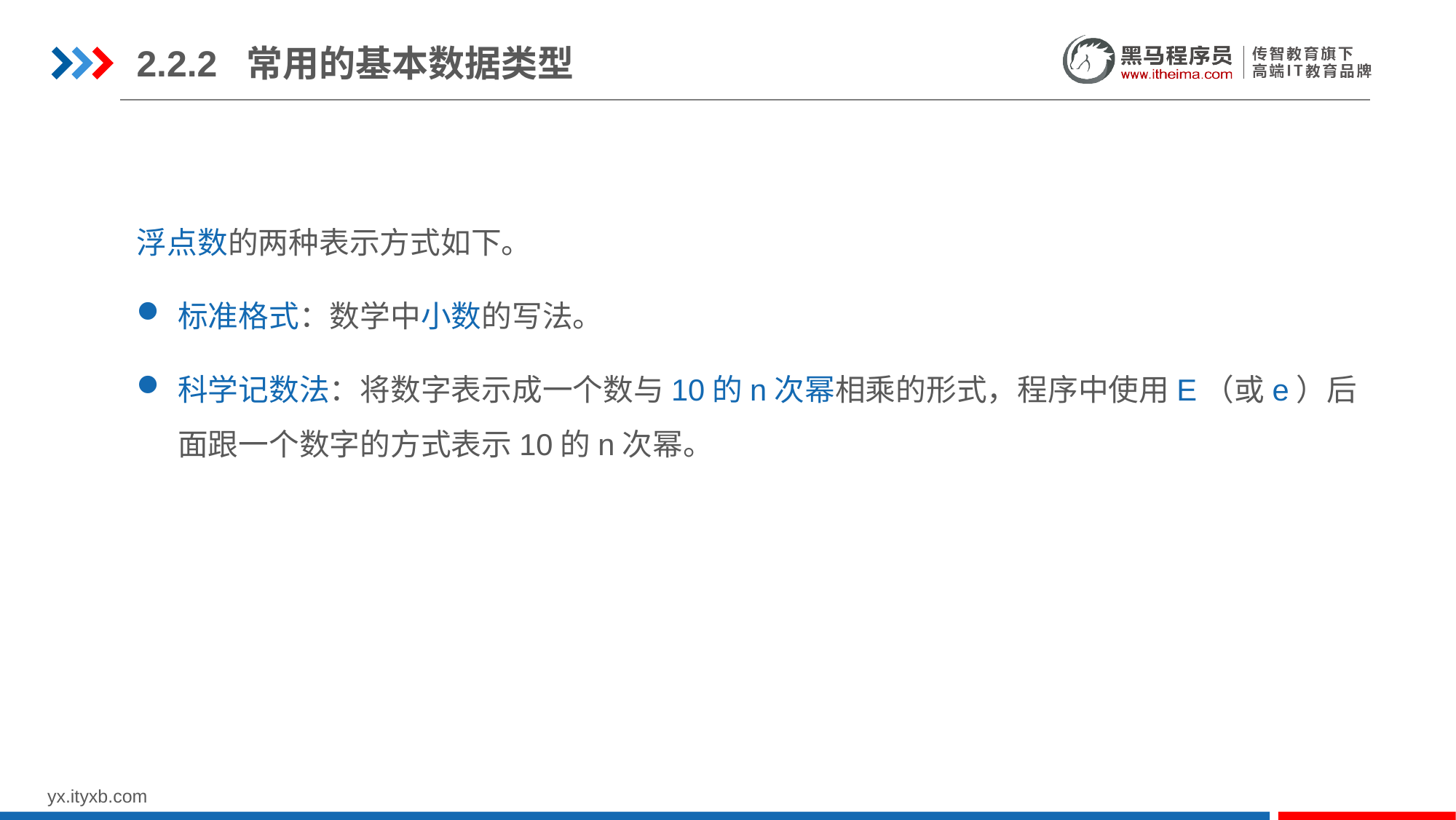

2.2.2  常用的基本数据类型
浮点数的两种表示方式如下。

标准格式：数学中小数的写法。

科学记数法：将数字表示成一个数与10的n次幂相乘的形式，程序中使用E（或e）后面跟一个数字的方式表示10的n次幂。